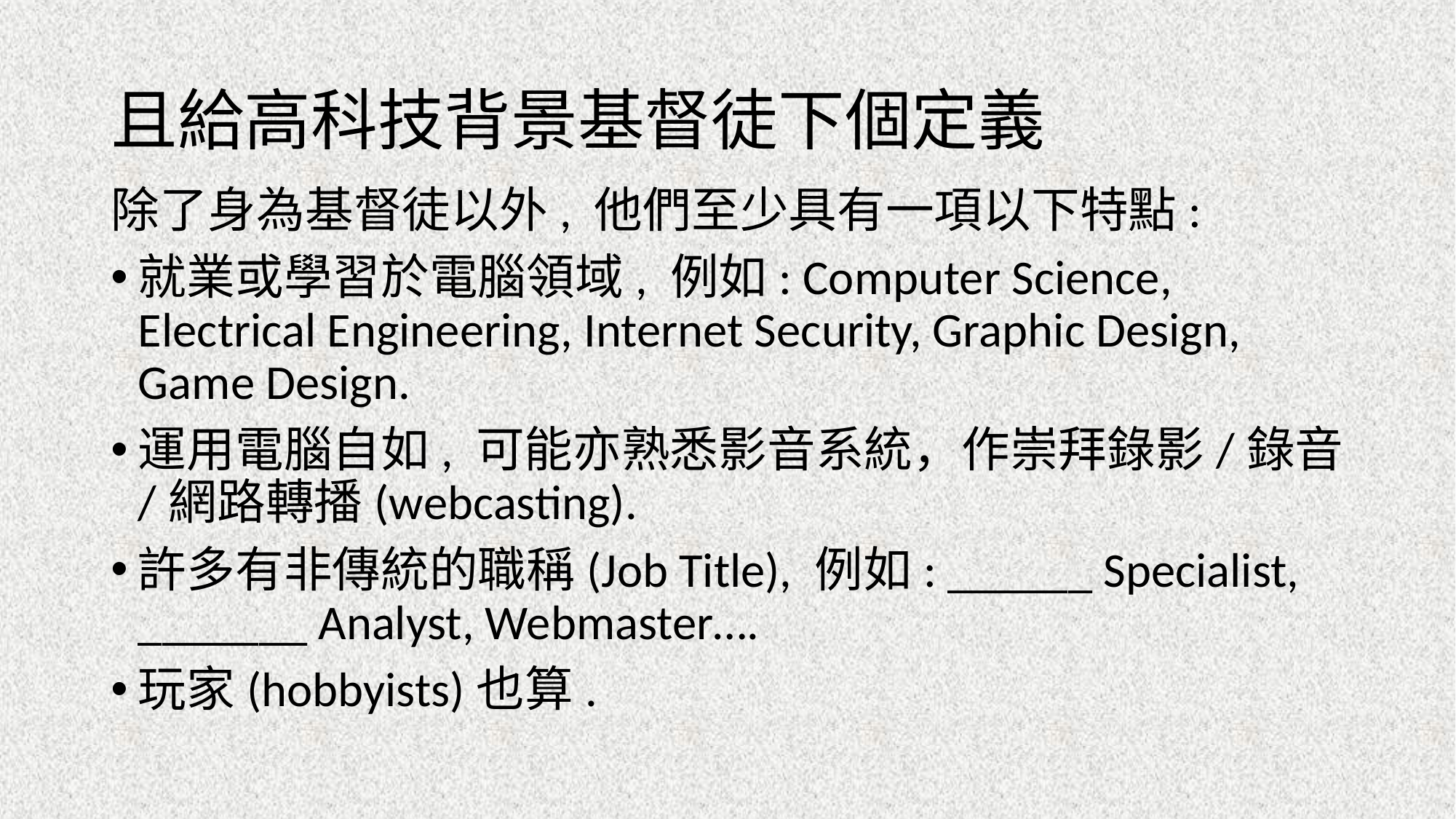

# 且給高科技背景基督徒下個定義
除了身為基督徒以外, 他們至少具有一項以下特點:
就業或學習於電腦領域, 例如: Computer Science, Electrical Engineering, Internet Security, Graphic Design, Game Design.
運用電腦自如, 可能亦熟悉影音系統，作崇拜錄影/錄音/網路轉播(webcasting).
許多有非傳統的職稱(Job Title), 例如: ______ Specialist, _______ Analyst, Webmaster….
玩家(hobbyists)也算.